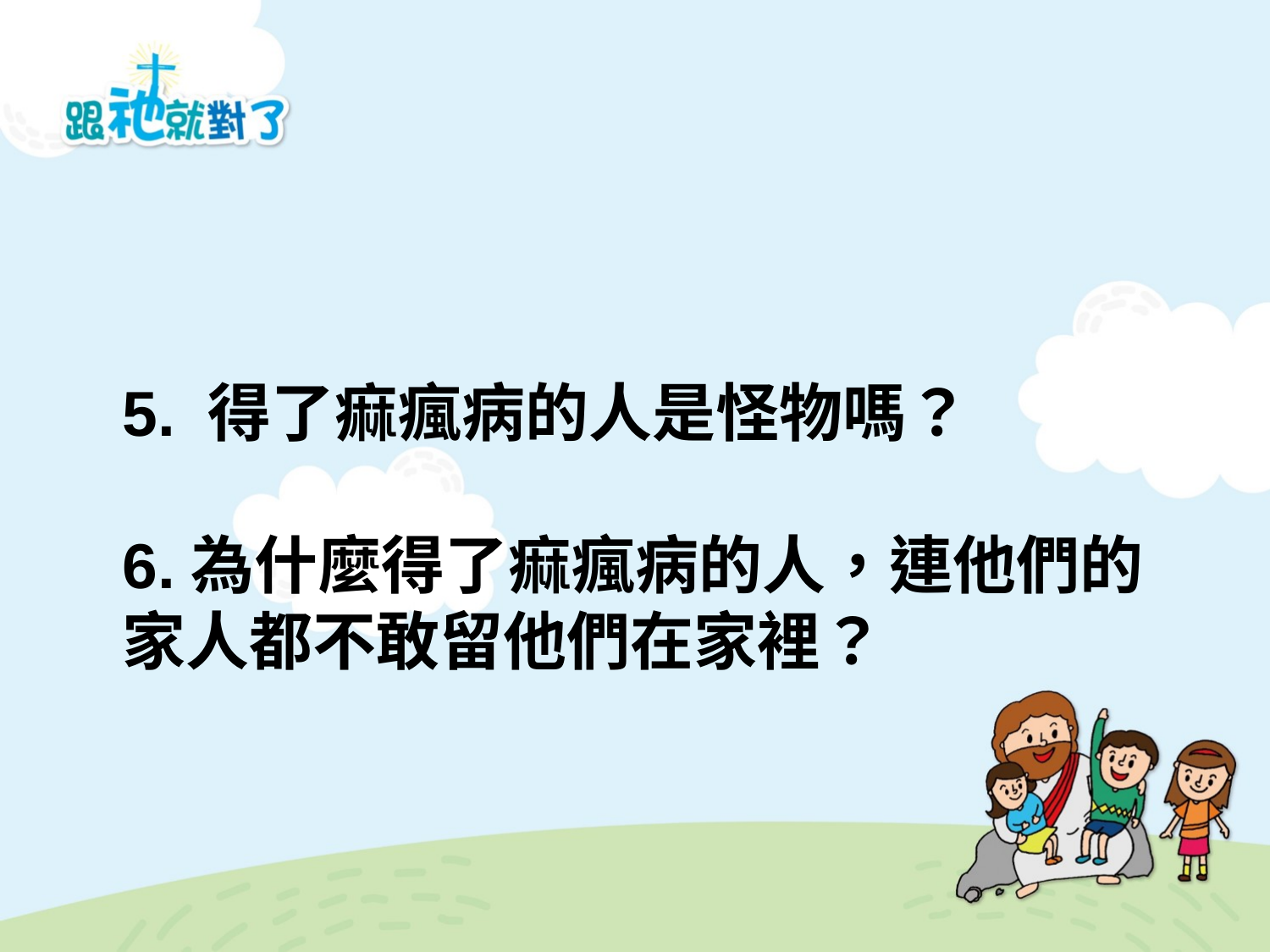

5. 得了痲瘋病的人是怪物嗎？

6.為什麼得了痲瘋病的人，連他們的家人都不敢留他們在家裡？